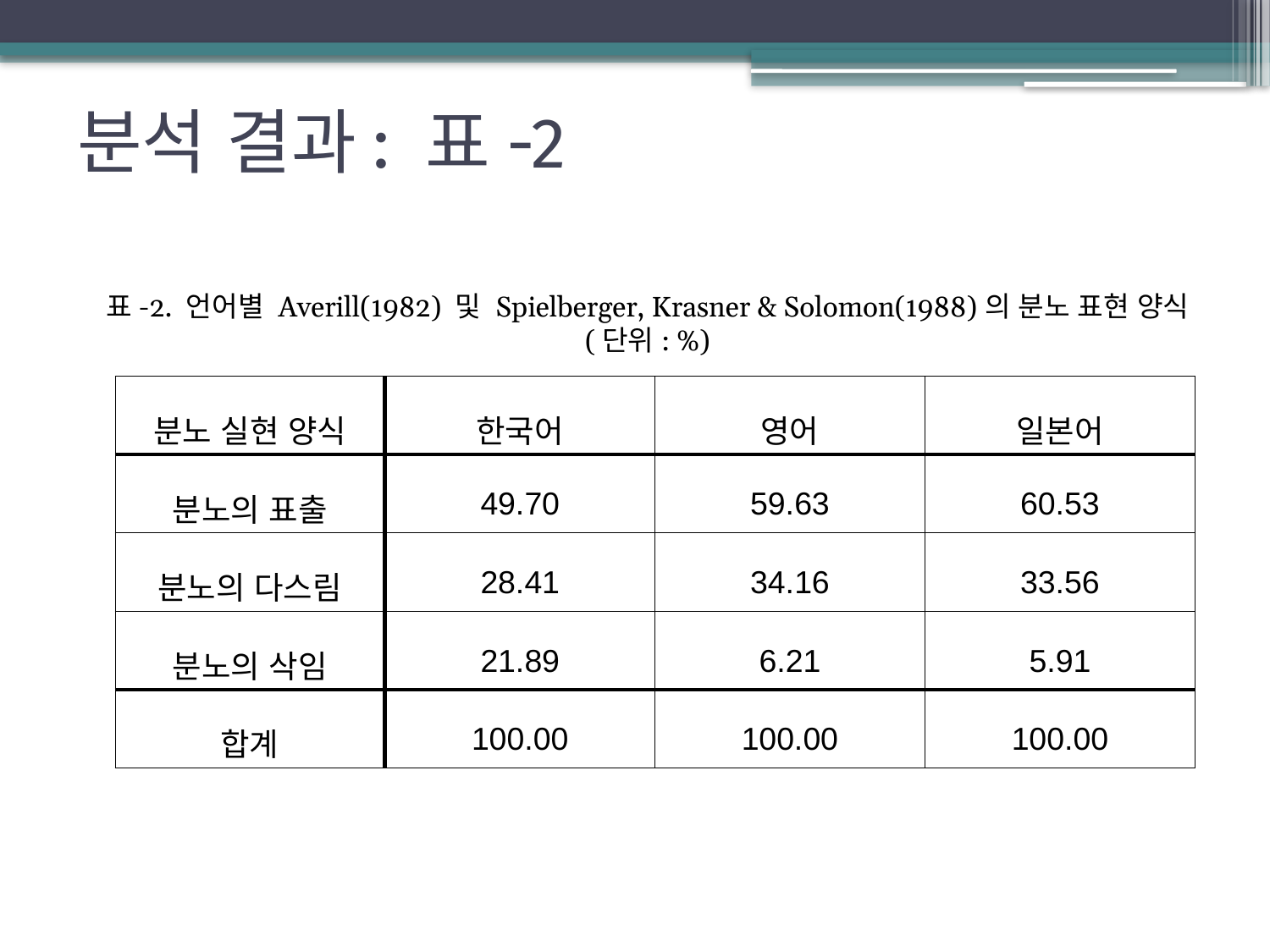

# 분석 결과: 표-2

표-2. 언어별 Averill(1982) 및 Spielberger, Krasner & Solomon(1988)의 분노 표현 양식 (단위: %)

| 분노 실현 양식 | 한국어 | 영어 | 일본어 |
| --- | --- | --- | --- |
| 분노의 표출 | 49.70 | 59.63 | 60.53 |
| 분노의 다스림 | 28.41 | 34.16 | 33.56 |
| 분노의 삭임 | 21.89 | 6.21 | 5.91 |
| 합계 | 100.00 | 100.00 | 100.00 |